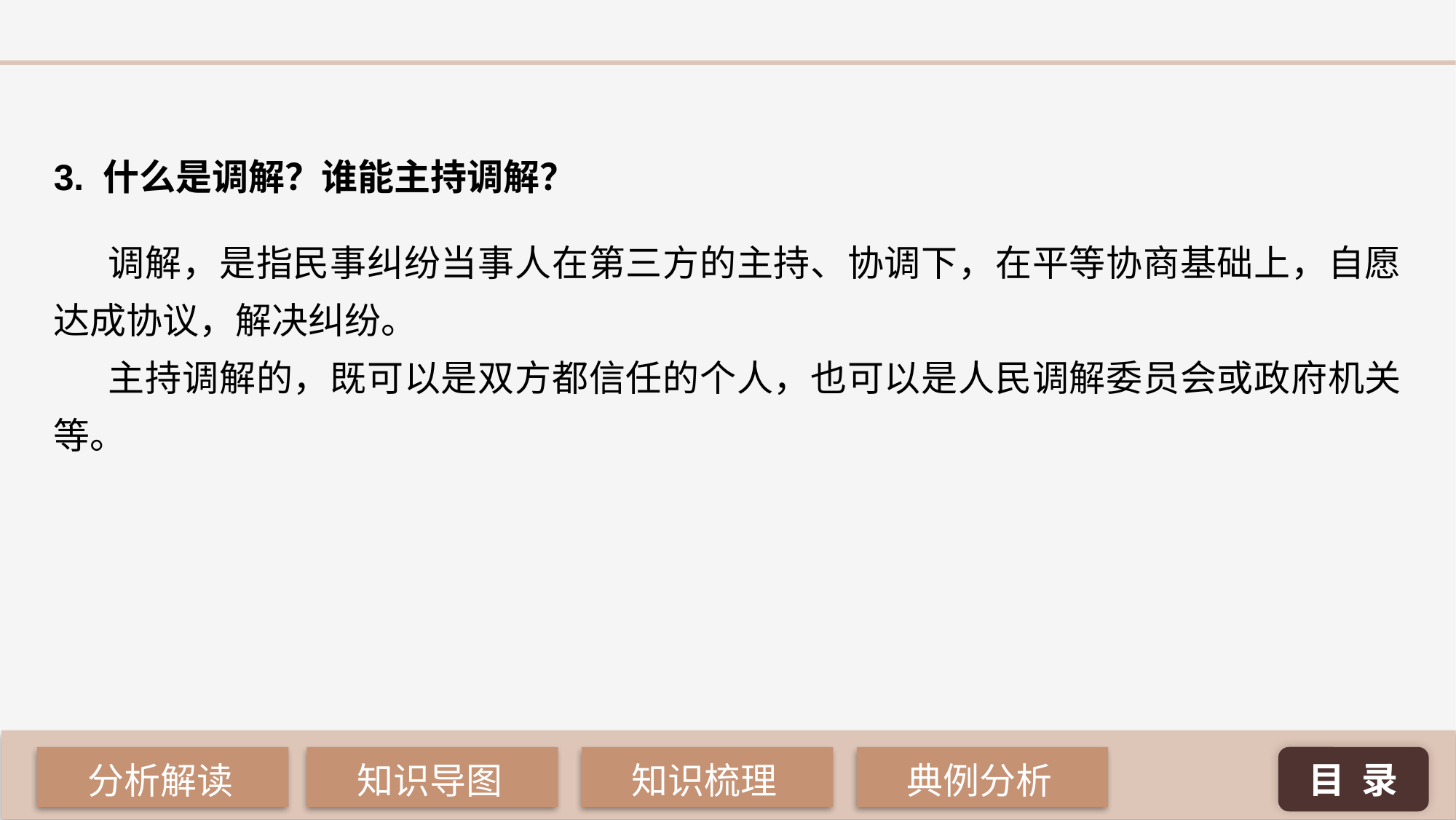

3. 什么是调解？谁能主持调解？
调解，是指民事纠纷当事人在第三方的主持、协调下，在平等协商基础上，自愿达成协议，解决纠纷。
主持调解的，既可以是双方都信任的个人，也可以是人民调解委员会或政府机关等。